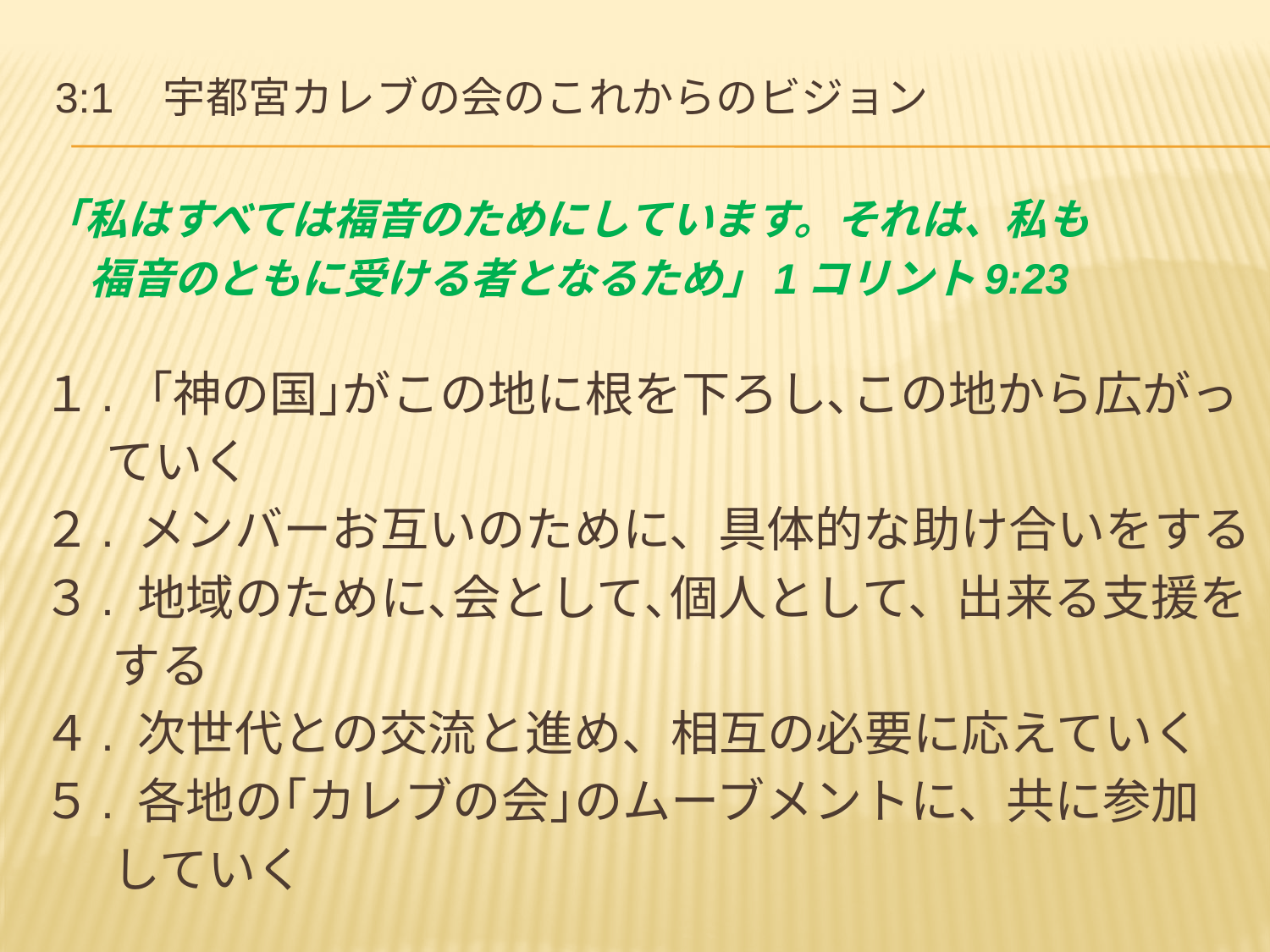

# 3:1　宇都宮カレブの会のこれからのビジョン
「私はすべては福音のためにしています。それは、私も
    福音のともに受ける者となるため」1コリント9:23

１.「神の国｣がこの地に根を下ろし､この地から広がっ
     ていく
２. メンバーお互いのために、具体的な助け合いをする
３. 地域のために､会として､個人として、出来る支援を
　  する
４. 次世代との交流と進め、相互の必要に応えていく
５. 各地の｢カレブの会｣のムーブメントに、共に参加
　  していく